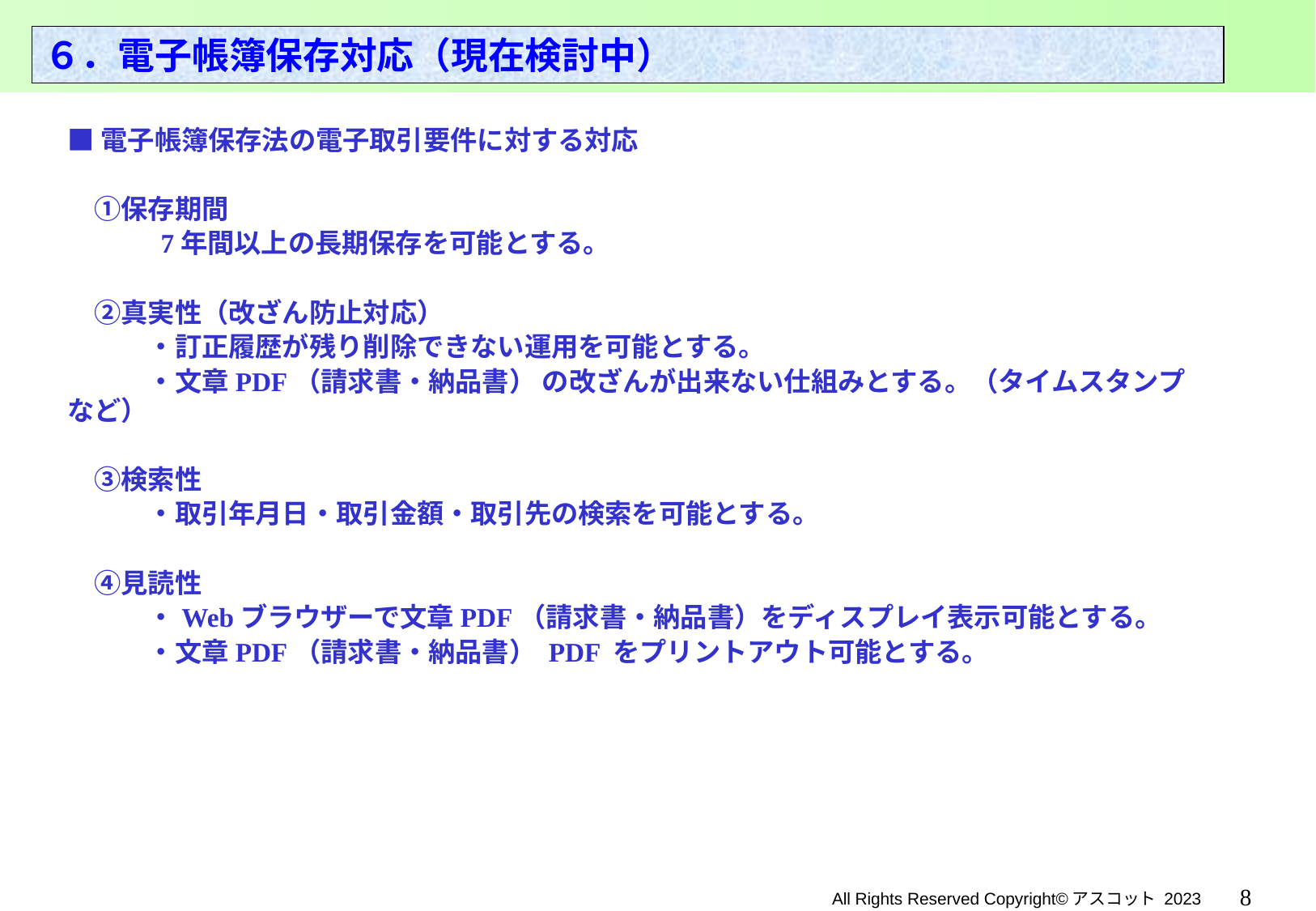

６．電子帳簿保存対応（現在検討中）
■電子帳簿保存法の電子取引要件に対する対応

　①保存期間
　　　 7年間以上の長期保存を可能とする。

　②真実性（改ざん防止対応）
　　　・訂正履歴が残り削除できない運用を可能とする。
　　　・文章PDF（請求書・納品書） の改ざんが出来ない仕組みとする。（タイムスタンプなど）

　③検索性
　　　・取引年月日・取引金額・取引先の検索を可能とする。

　④見読性
　　　・Webブラウザーで文章PDF（請求書・納品書）をディスプレイ表示可能とする。
　　　・文章PDF（請求書・納品書） PDF をプリントアウト可能とする。